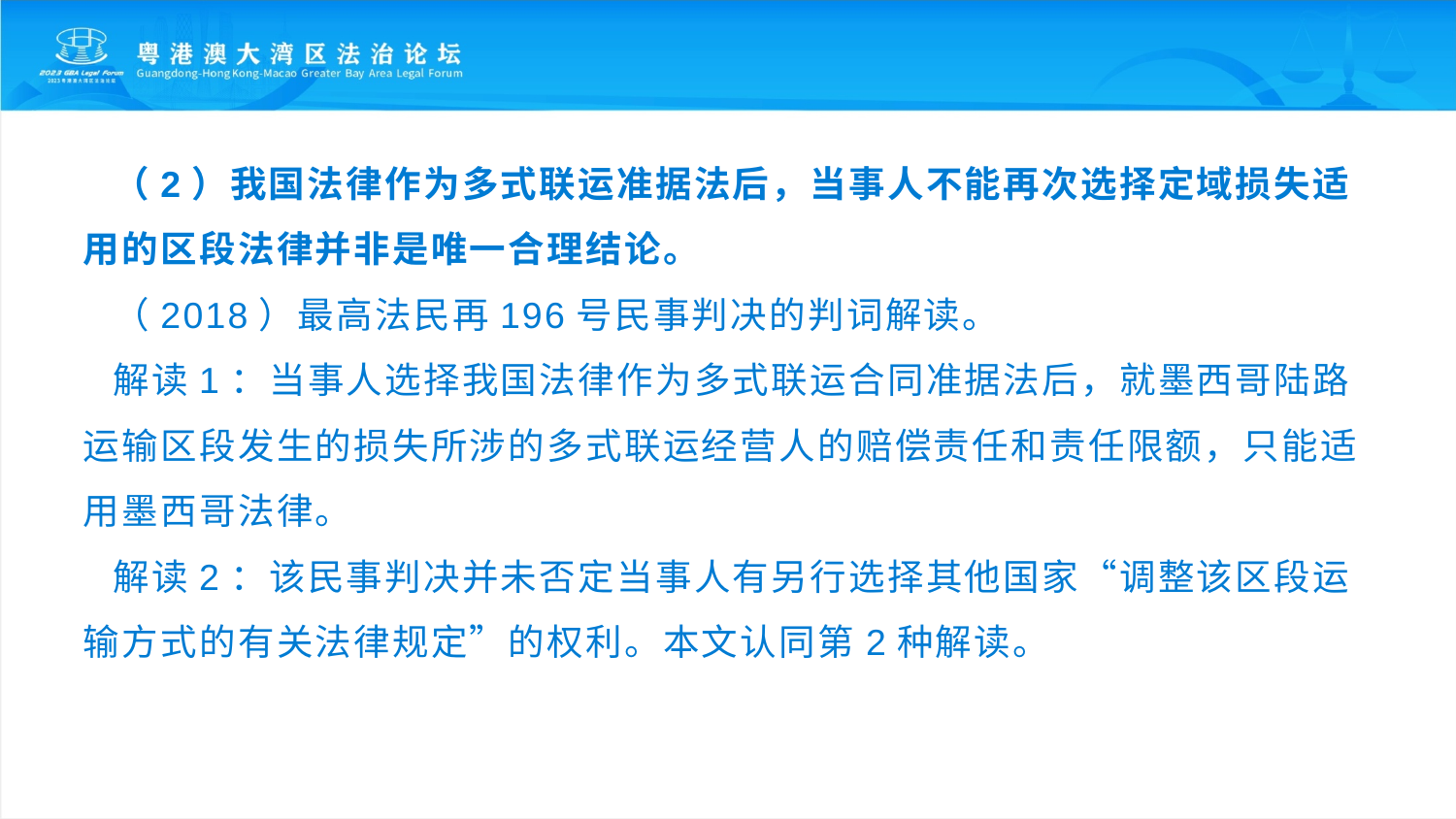

（2）我国法律作为多式联运准据法后，当事人不能再次选择定域损失适用的区段法律并非是唯一合理结论。
  （2018）最高法民再196号民事判决的判词解读。
  解读1：当事人选择我国法律作为多式联运合同准据法后，就墨西哥陆路运输区段发生的损失所涉的多式联运经营人的赔偿责任和责任限额，只能适用墨西哥法律。
  解读2：该民事判决并未否定当事人有另行选择其他国家“调整该区段运输方式的有关法律规定”的权利。本文认同第2种解读。